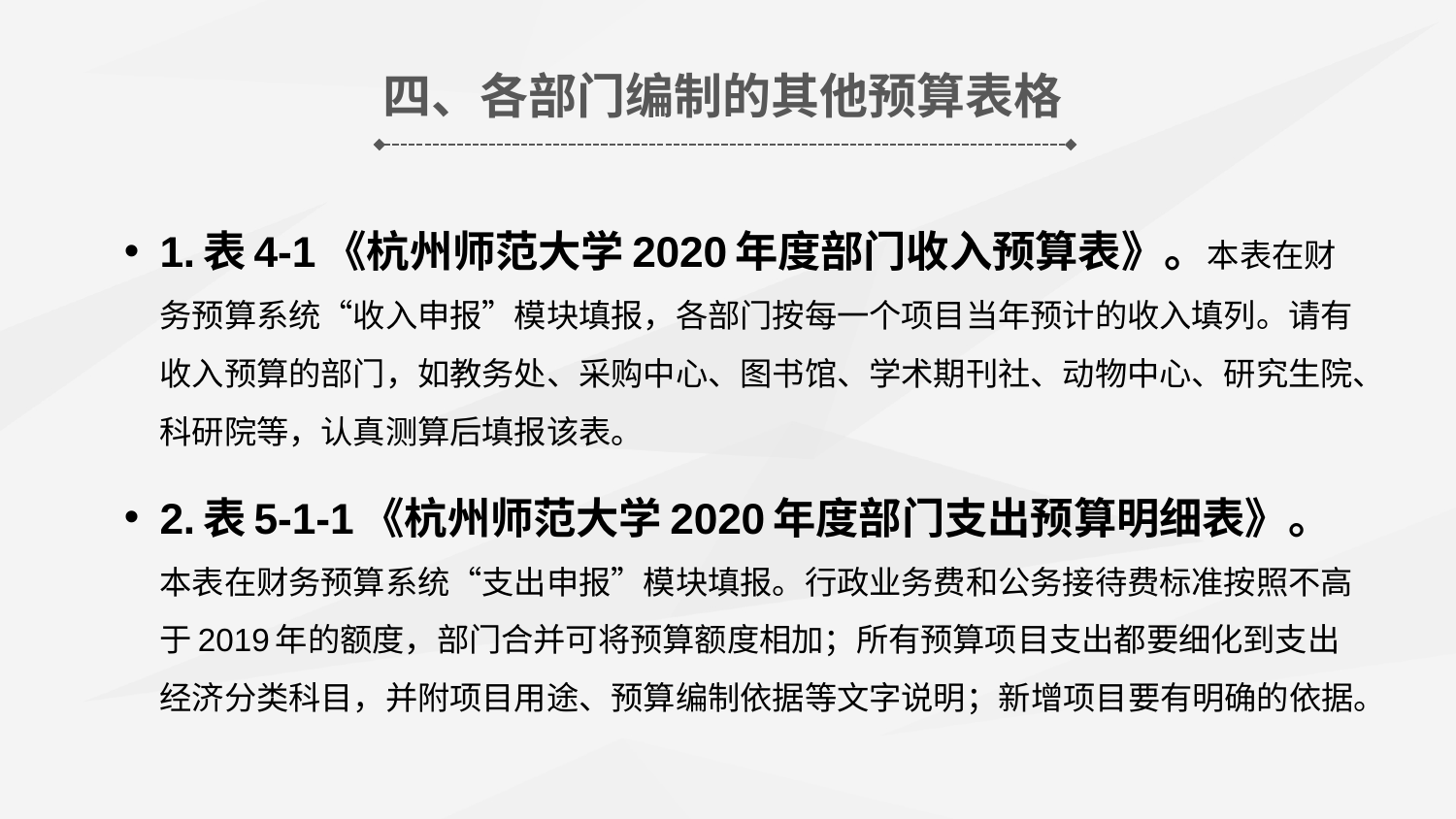

四、各部门编制的其他预算表格
1.表4-1《杭州师范大学2020年度部门收入预算表》。本表在财务预算系统“收入申报”模块填报，各部门按每一个项目当年预计的收入填列。请有收入预算的部门，如教务处、采购中心、图书馆、学术期刊社、动物中心、研究生院、科研院等，认真测算后填报该表。
2.表5-1-1《杭州师范大学2020年度部门支出预算明细表》。本表在财务预算系统“支出申报”模块填报。行政业务费和公务接待费标准按照不高于2019年的额度，部门合并可将预算额度相加；所有预算项目支出都要细化到支出经济分类科目，并附项目用途、预算编制依据等文字说明；新增项目要有明确的依据。